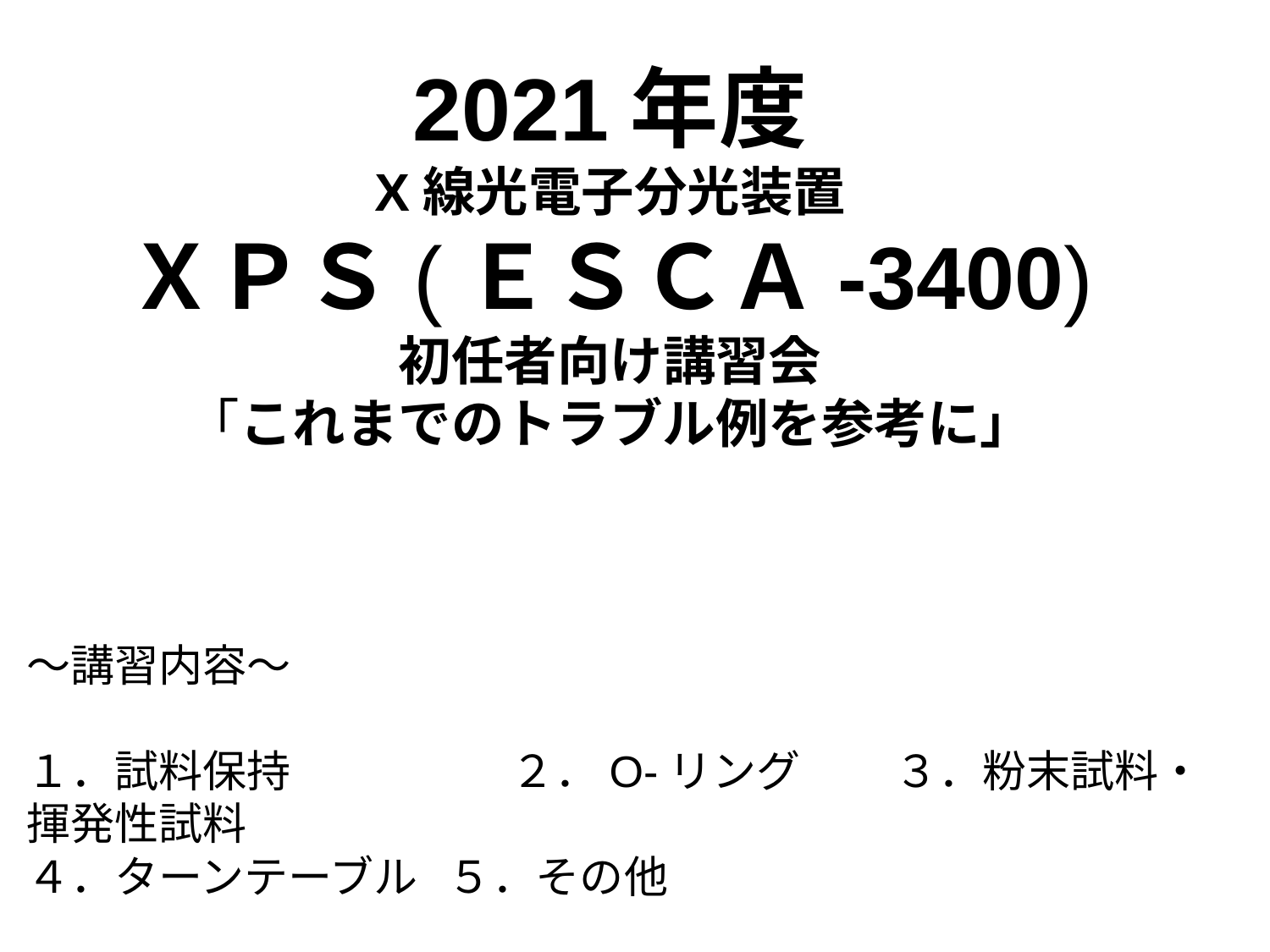

2021年度
X線光電子分光装置
ＸＰＳ(ＥＳＣＡ-3400)
初任者向け講習会
「これまでのトラブル例を参考に」
～講習内容～

１．試料保持　　　　　２．O-リング　     ３．粉末試料・揮発性試料
４．ターンテーブル   ５．その他